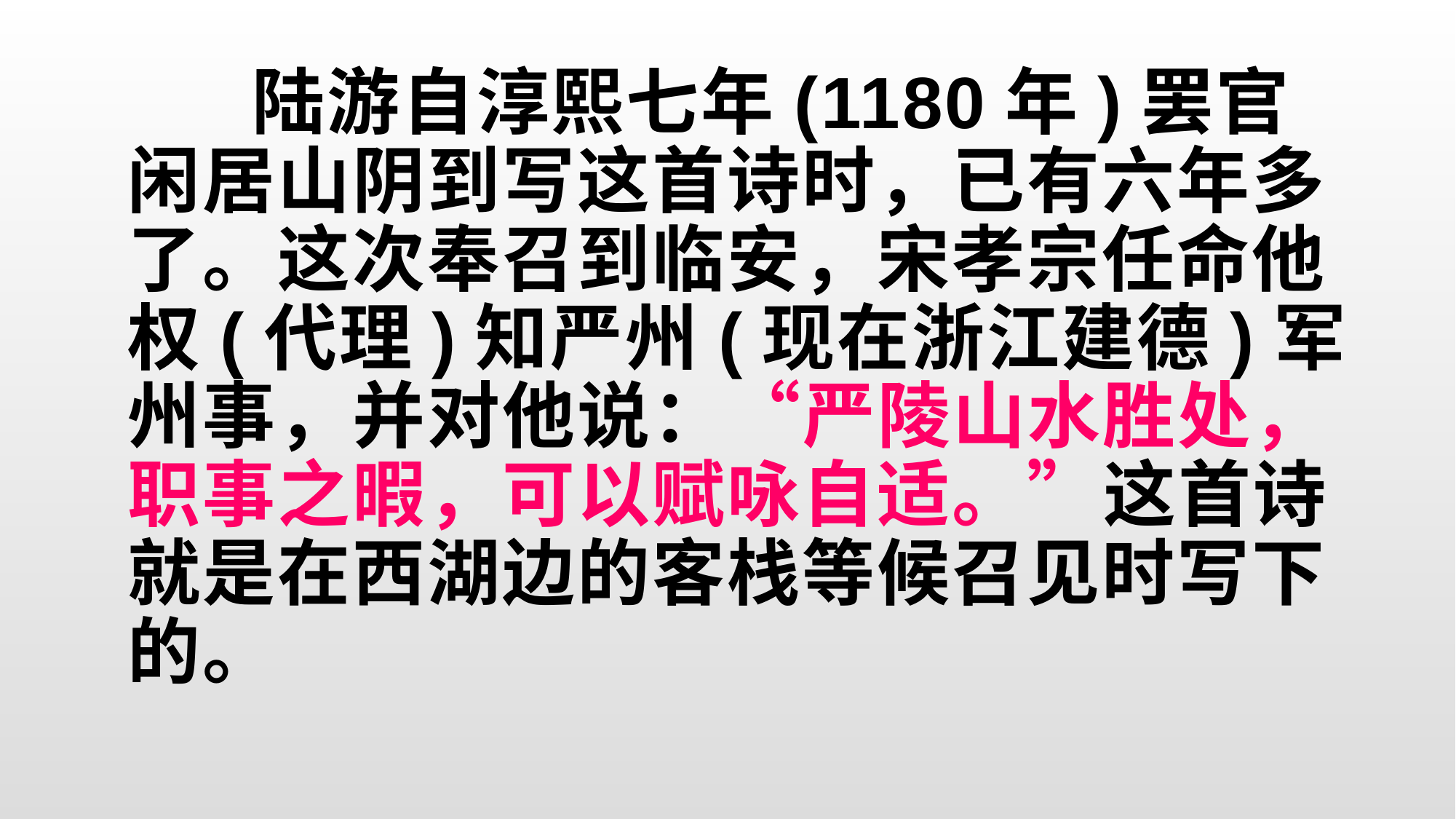

陆游自淳熙七年(1180年)罢官闲居山阴到写这首诗时，已有六年多了。这次奉召到临安，宋孝宗任命他权(代理)知严州(现在浙江建德)军州事，并对他说：“严陵山水胜处，职事之暇，可以赋咏自适。”这首诗就是在西湖边的客栈等候召见时写下的。